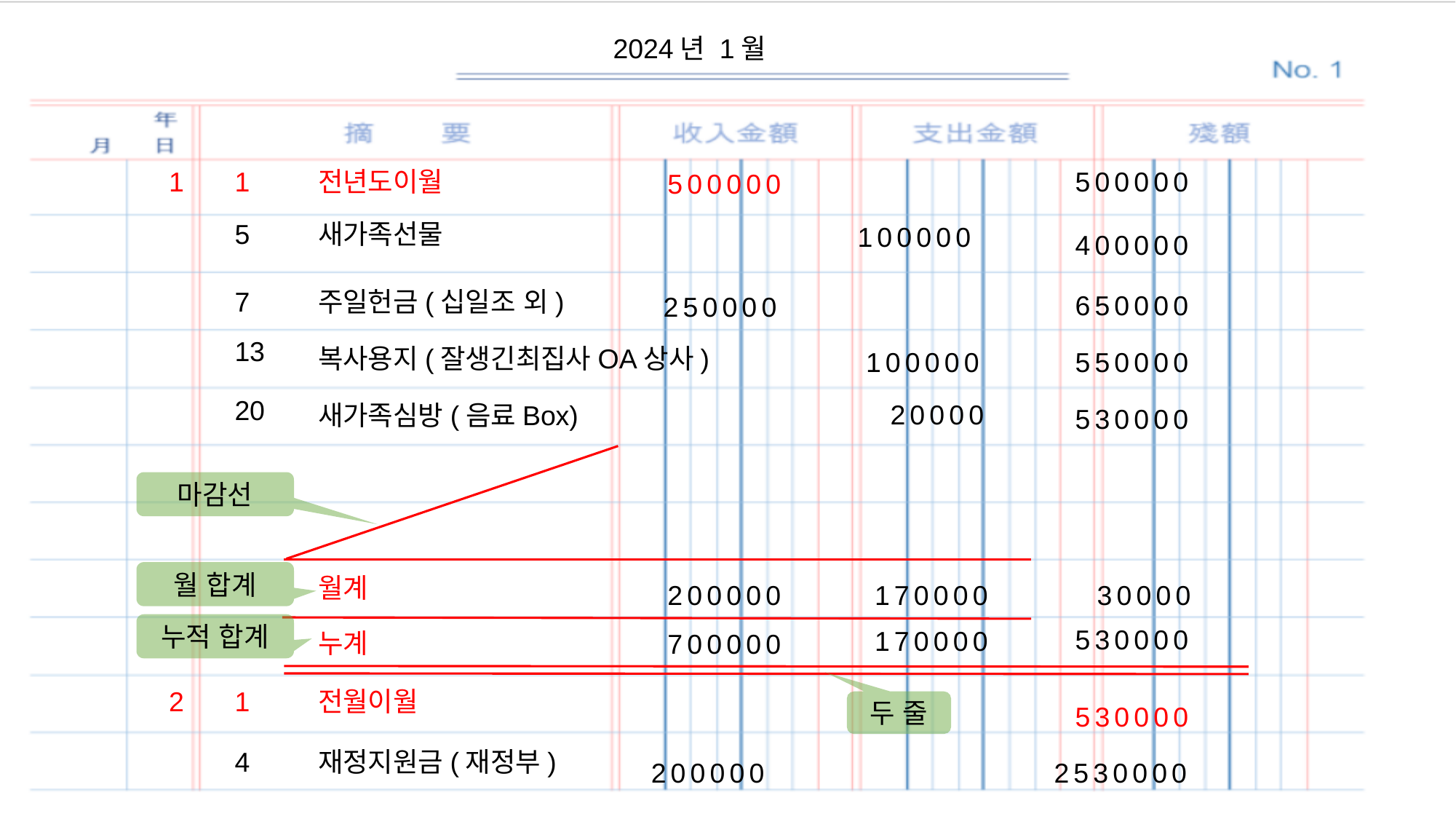

2024년 1월
1
1
전년도이월
500000
500000
5
새가족선물
100000
400000
7
주일헌금(십일조 외)
650000
 250000
13
복사용지(잘생긴최집사OA상사)
100000
550000
20
  20000
새가족심방(음료Box)
530000
마감선
월 합계
월계
200000
170000
  30000
누적 합계
530000
170000
누계
700000
2
1
전월이월
두 줄
530000
4
재정지원금(재정부)
 200000
 2530000